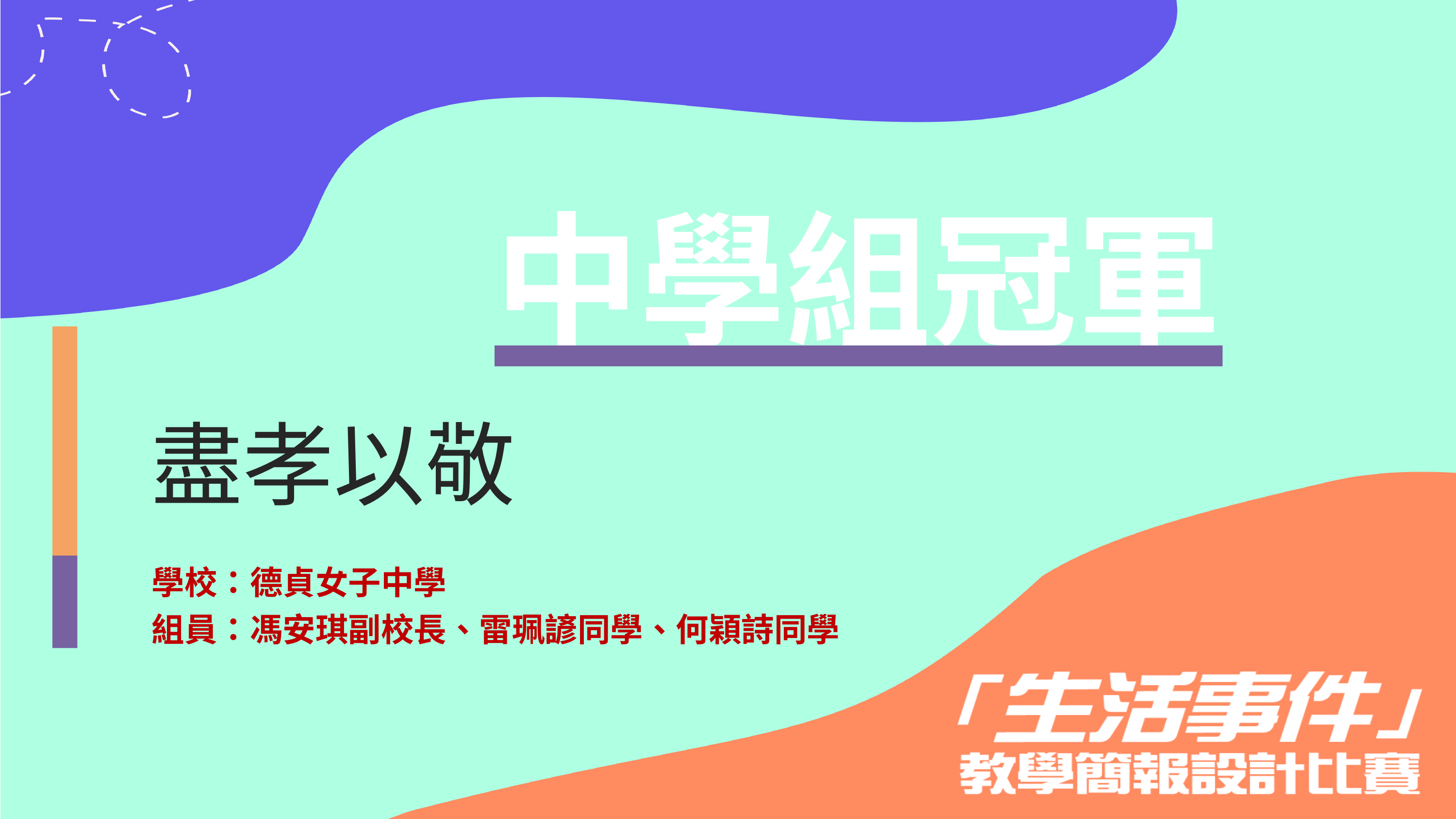

中學組冠軍
# 盡孝以敬
學校：德貞女子中學
組員：馮安琪副校長、雷珮諺同學、何穎詩同學